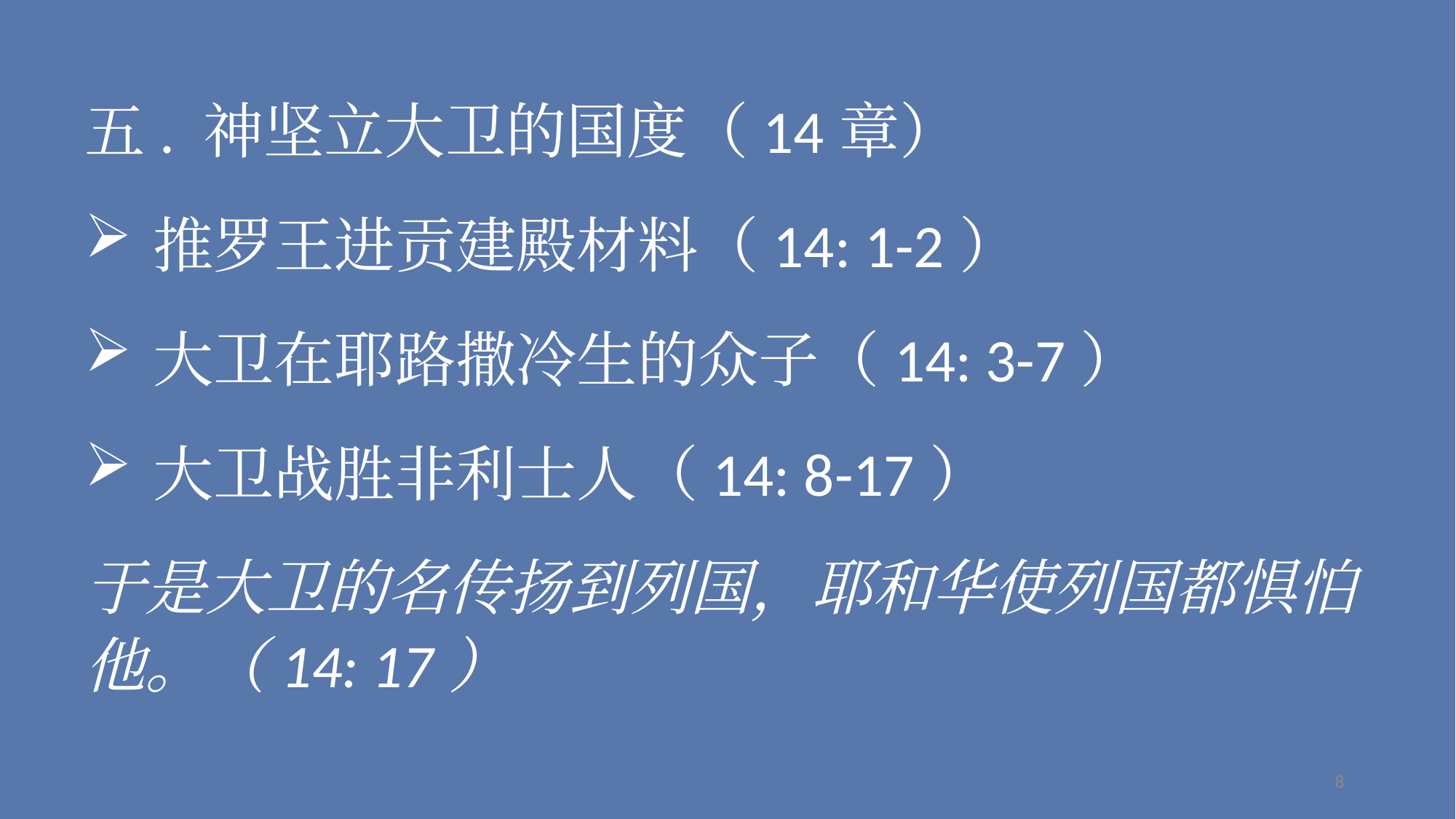

五. 神坚立大卫的国度（14章）
推罗王进贡建殿材料（14: 1-2）
大卫在耶路撒冷生的众子（14: 3-7）
大卫战胜非利士人（14: 8-17）
于是大卫的名传扬到列国，耶和华使列国都惧怕他。（14: 17）
8